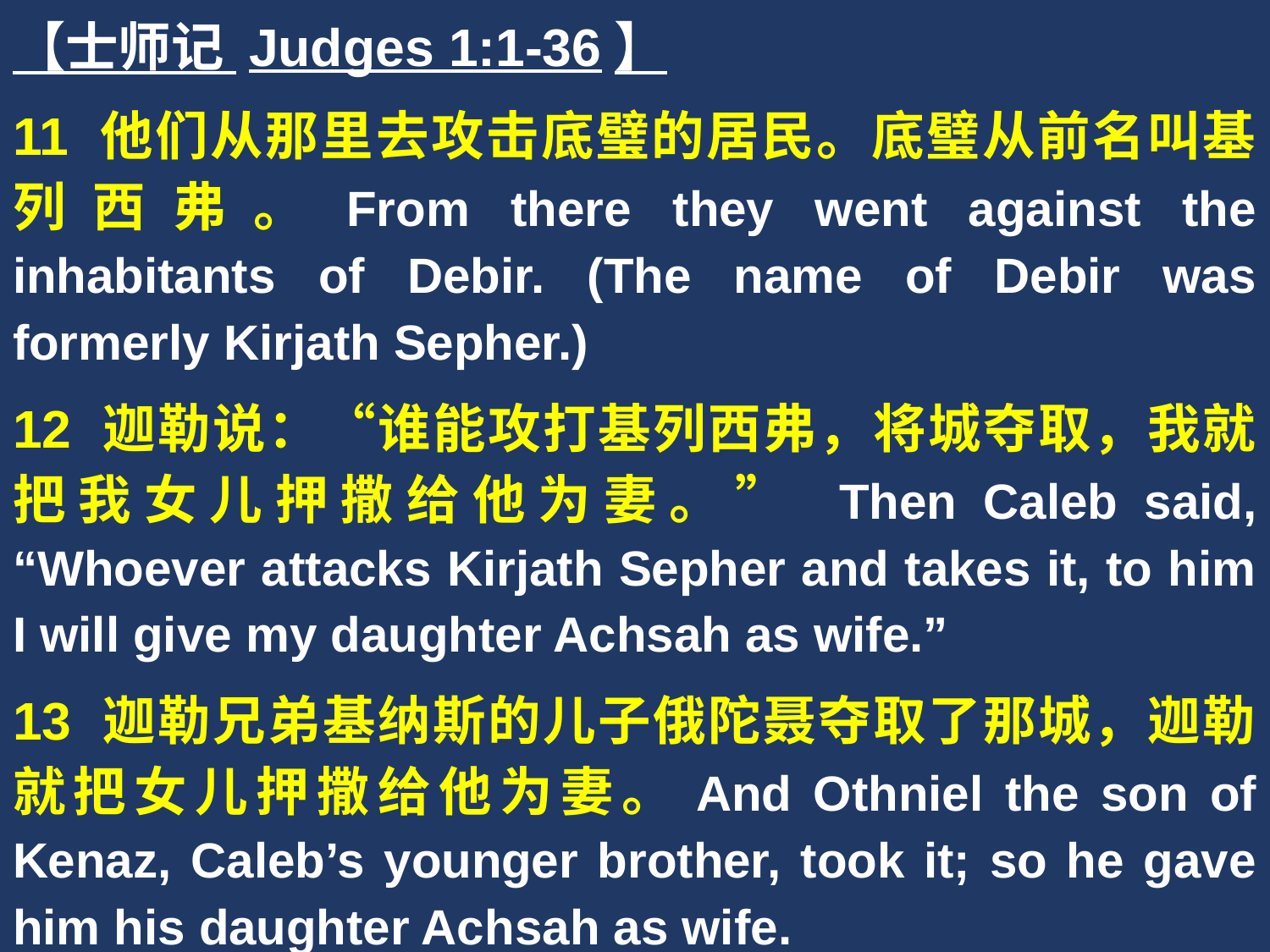

【士师记 Judges 1:1-36】
11 他们从那里去攻击底璧的居民。底璧从前名叫基列西弗。From there they went against the inhabitants of Debir. (The name of Debir was formerly Kirjath Sepher.)
12 迦勒说：“谁能攻打基列西弗，将城夺取，我就把我女儿押撒给他为妻。” Then Caleb said, “Whoever attacks Kirjath Sepher and takes it, to him I will give my daughter Achsah as wife.”
13 迦勒兄弟基纳斯的儿子俄陀聂夺取了那城，迦勒就把女儿押撒给他为妻。And Othniel the son of Kenaz, Caleb’s younger brother, took it; so he gave him his daughter Achsah as wife.